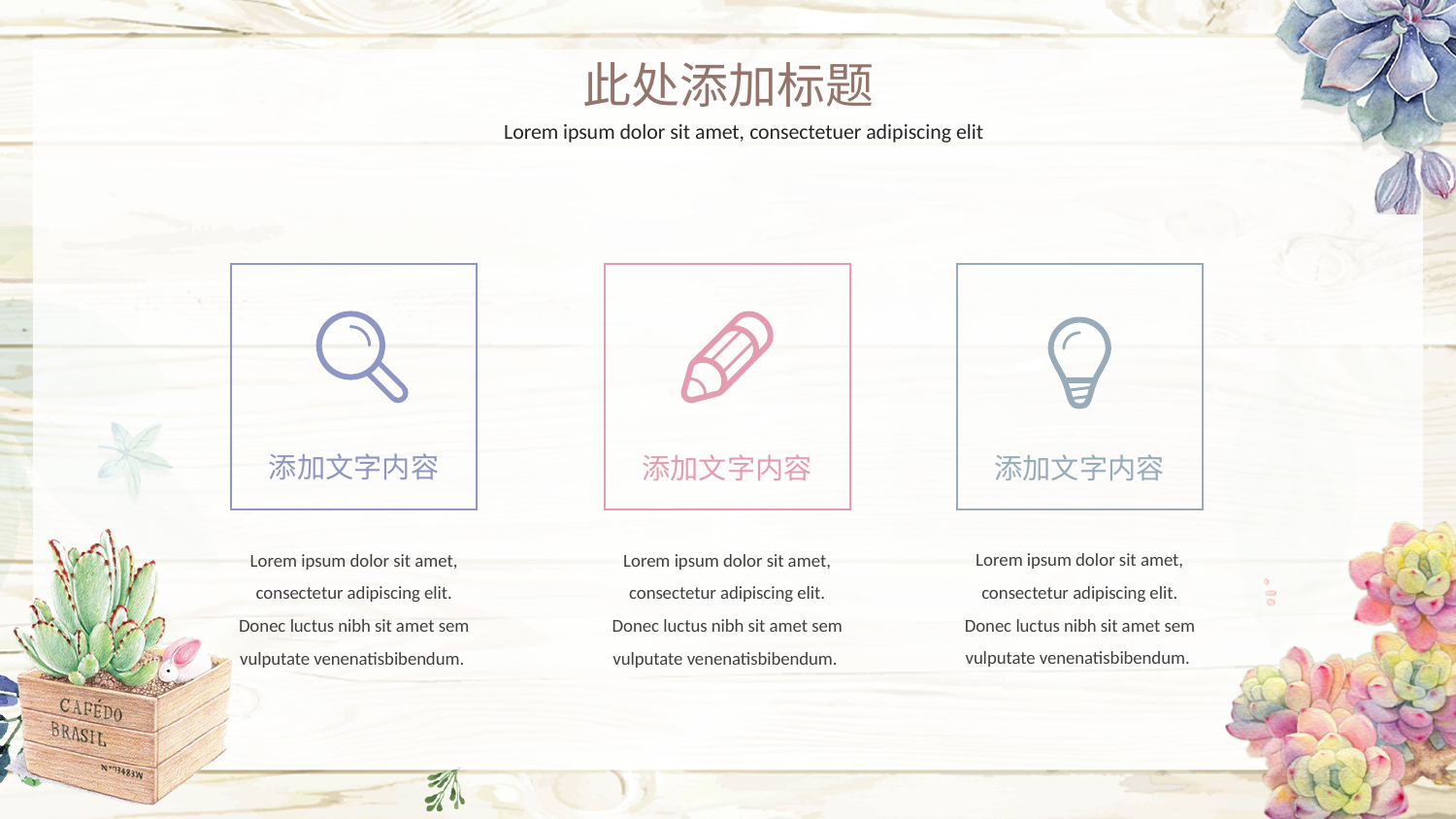

此处添加标题
Lorem ipsum dolor sit amet, consectetuer adipiscing elit

添加文字内容
添加文字内容
添加文字内容
Lorem ipsum dolor sit amet, consectetur adipiscing elit. Donec luctus nibh sit amet sem vulputate venenatisbibendum.
Lorem ipsum dolor sit amet, consectetur adipiscing elit. Donec luctus nibh sit amet sem vulputate venenatisbibendum.
Lorem ipsum dolor sit amet, consectetur adipiscing elit. Donec luctus nibh sit amet sem vulputate venenatisbibendum.